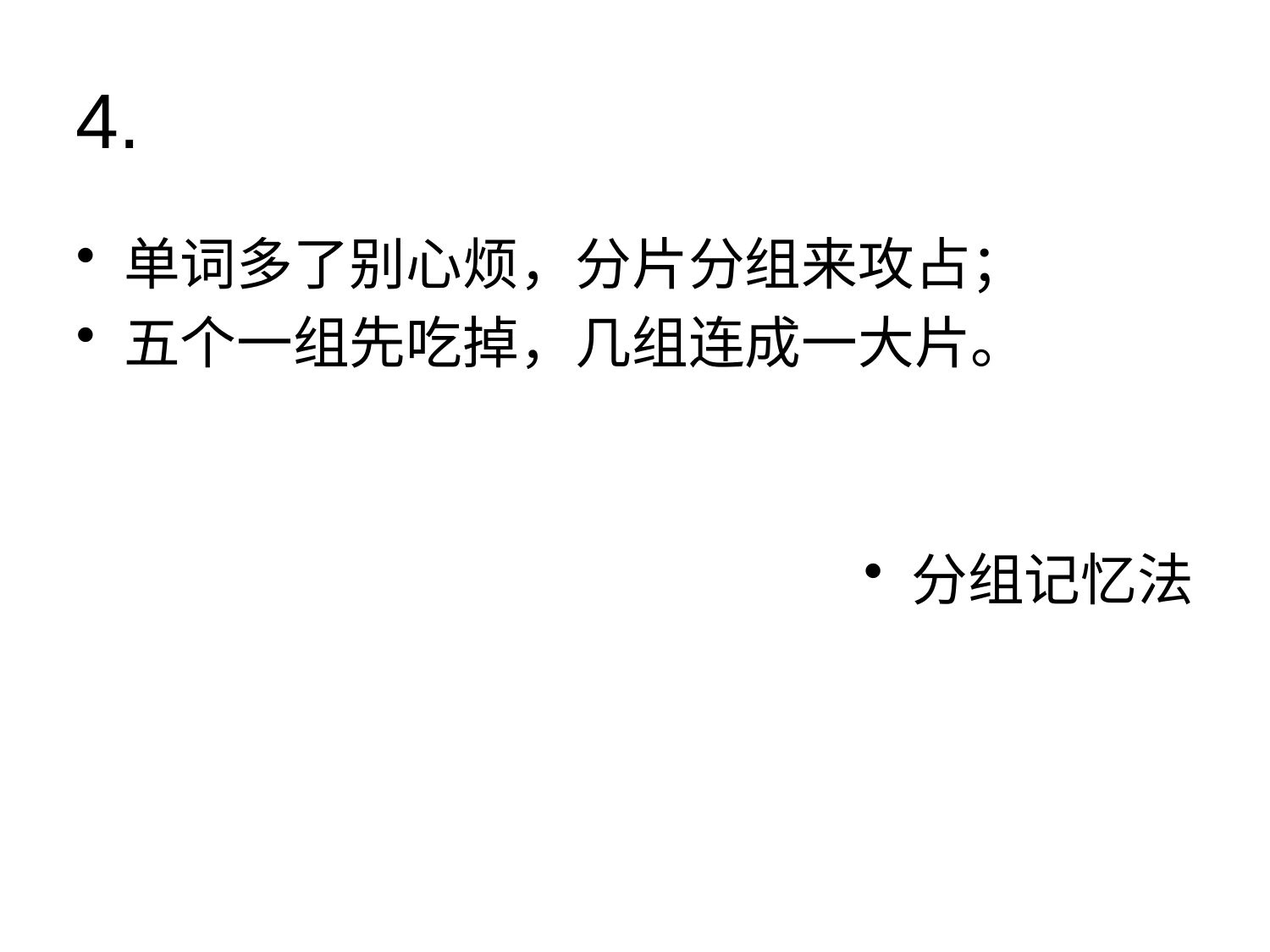

# 4.
单词多了别心烦，分片分组来攻占；
五个一组先吃掉，几组连成一大片。

分组记忆法